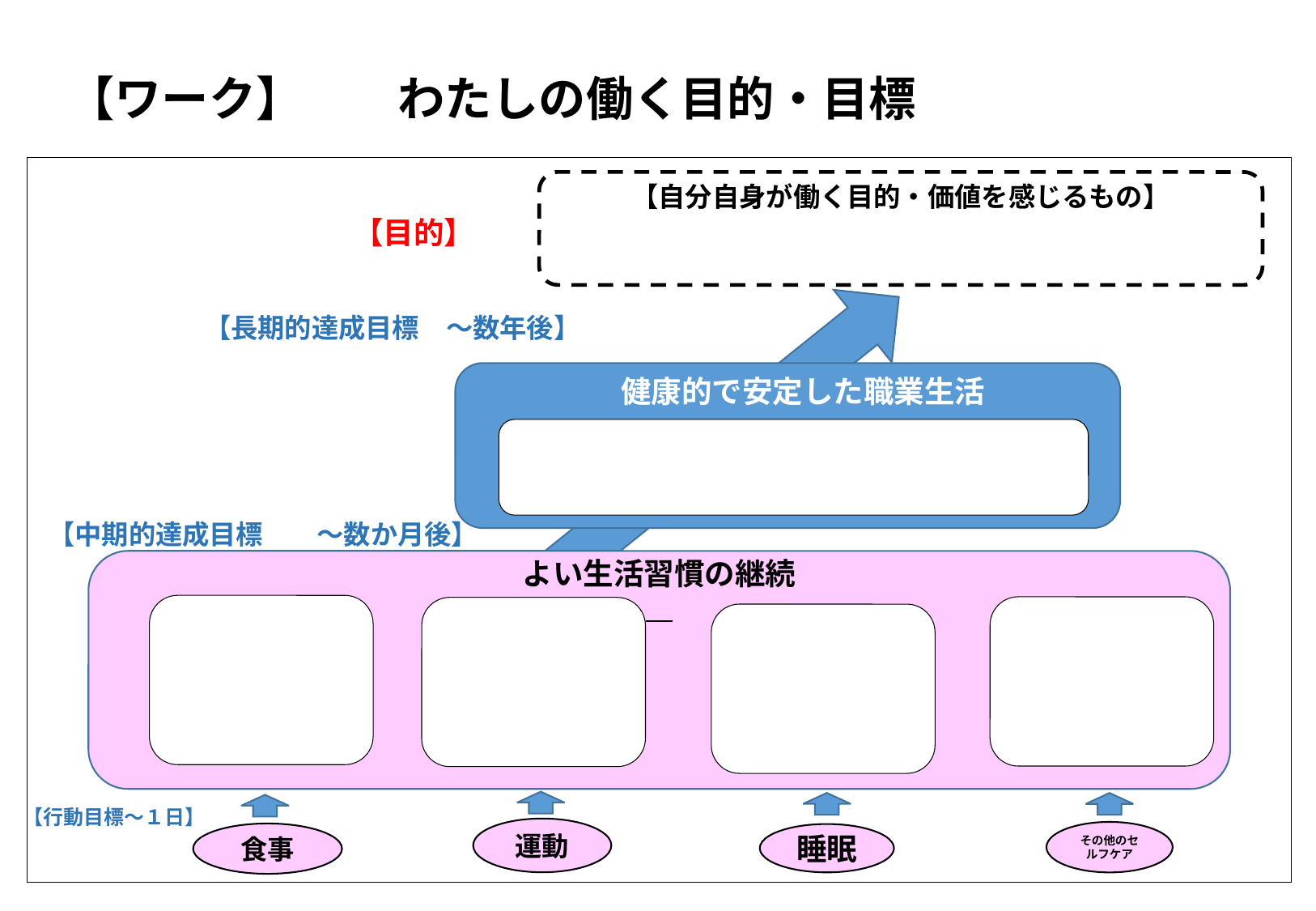

【ワーク】　　わたしの働く目的・目標

【自分自身が働く目的・価値を感じるもの】

【目的】
【長期的達成目標　～数年後】
　健康的で安定した職業生活

【中期的達成目標　　～数か月後】

よい生活習慣の継続

【行動目標～１日】
運動
その他のセルフケア
食事
睡眠